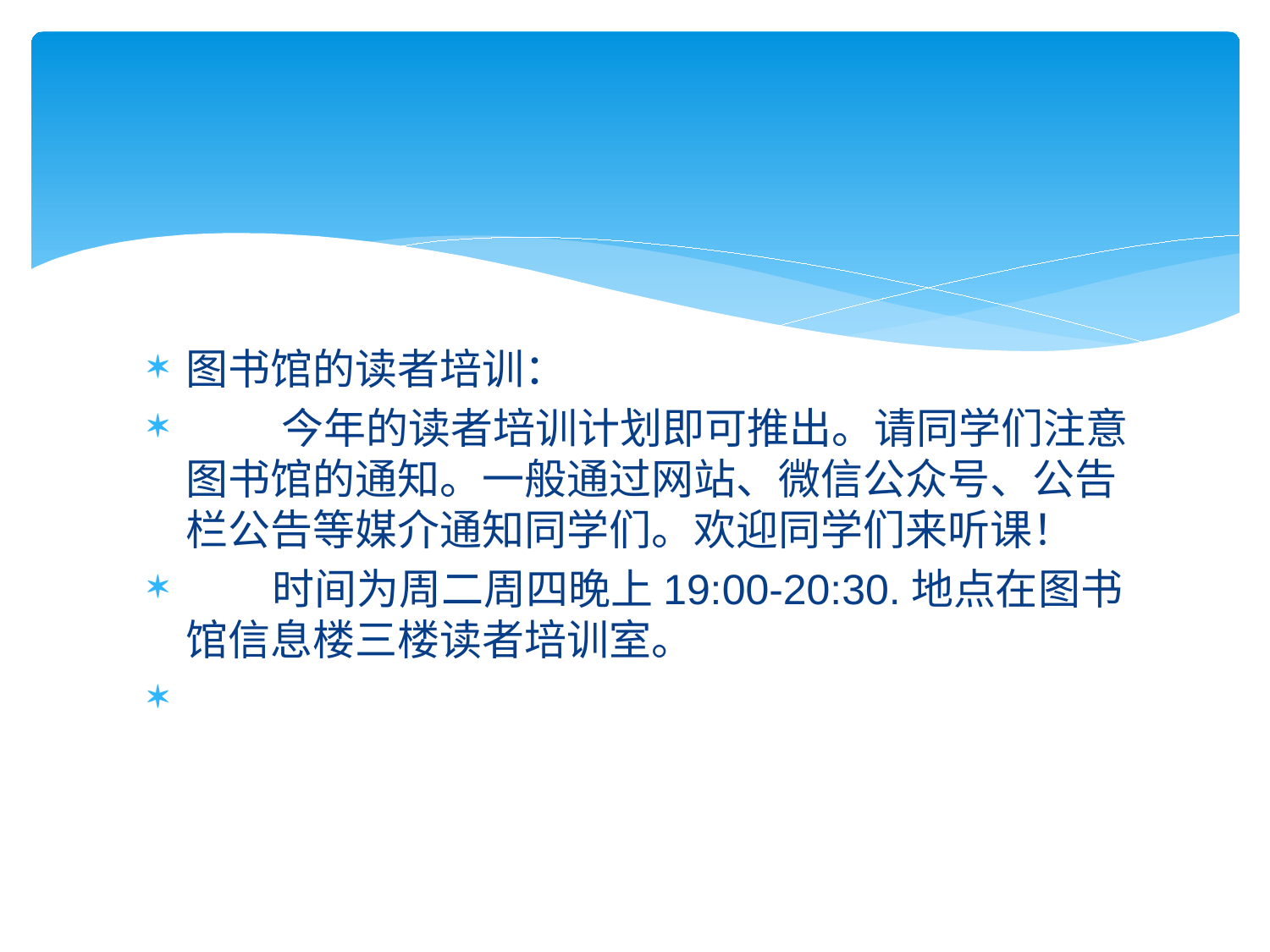

#
图书馆的读者培训：
         今年的读者培训计划即可推出。请同学们注意图书馆的通知。一般通过网站、微信公众号、公告栏公告等媒介通知同学们。欢迎同学们来听课！
        时间为周二周四晚上19:00-20:30.地点在图书馆信息楼三楼读者培训室。